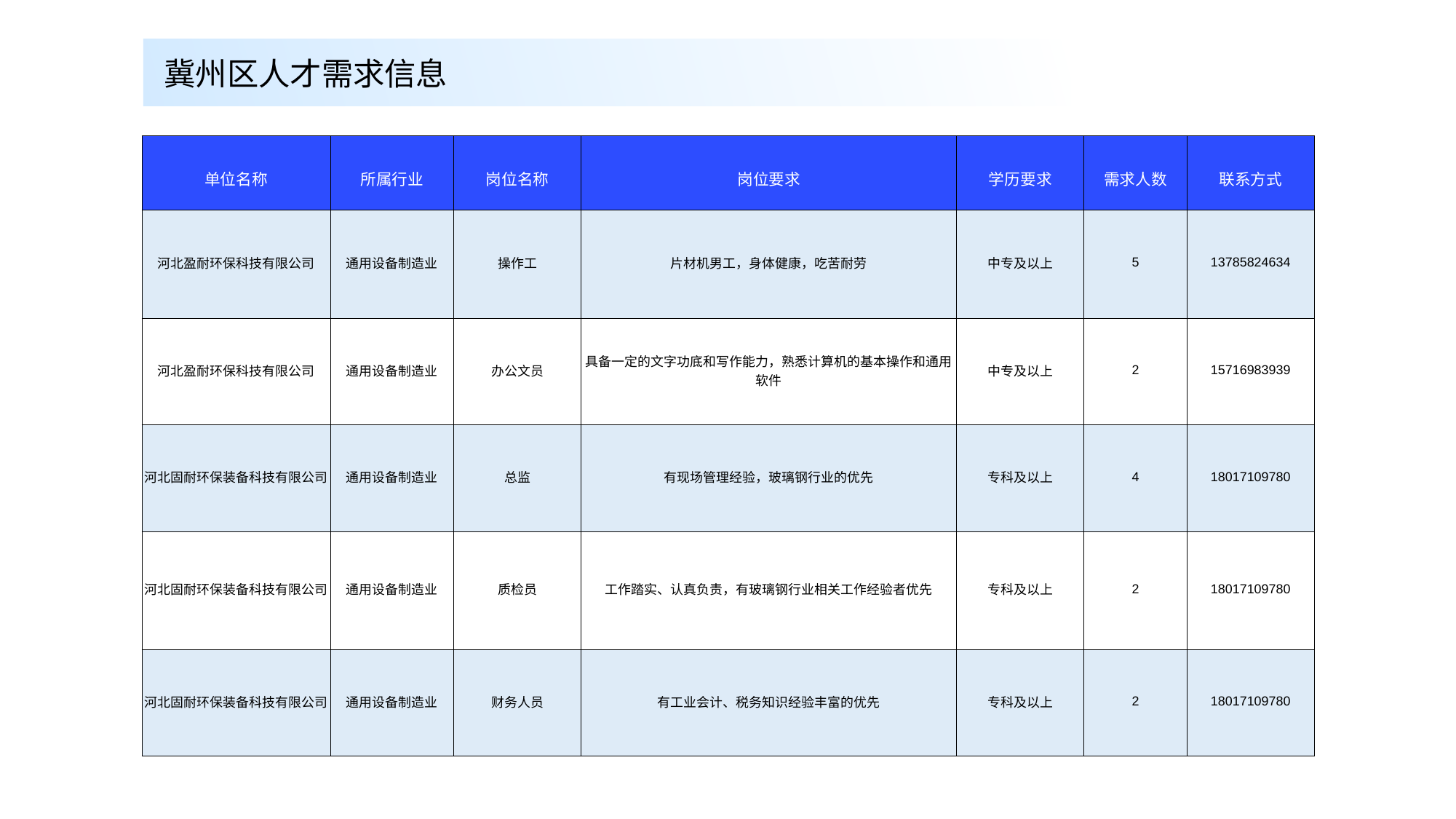

冀州区人才需求信息
| 单位名称 | 所属行业 | 岗位名称 | 岗位要求 | 学历要求 | 需求人数 | 联系方式 |
| --- | --- | --- | --- | --- | --- | --- |
| 河北盈耐环保科技有限公司 | 通用设备制造业 | 操作工 | 片材机男工，身体健康，吃苦耐劳 | 中专及以上 | 5 | 13785824634 |
| 河北盈耐环保科技有限公司 | 通用设备制造业 | 办公文员 | 具备一定的文字功底和写作能力，熟悉计算机的基本操作和通用软件 | 中专及以上 | 2 | 15716983939 |
| 河北固耐环保装备科技有限公司 | 通用设备制造业 | 总监 | 有现场管理经验，玻璃钢行业的优先 | 专科及以上 | 4 | 18017109780 |
| 河北固耐环保装备科技有限公司 | 通用设备制造业 | 质检员 | 工作踏实、认真负责，有玻璃钢行业相关工作经验者优先 | 专科及以上 | 2 | 18017109780 |
| 河北固耐环保装备科技有限公司 | 通用设备制造业 | 财务人员 | 有工业会计、税务知识经验丰富的优先 | 专科及以上 | 2 | 18017109780 |
11